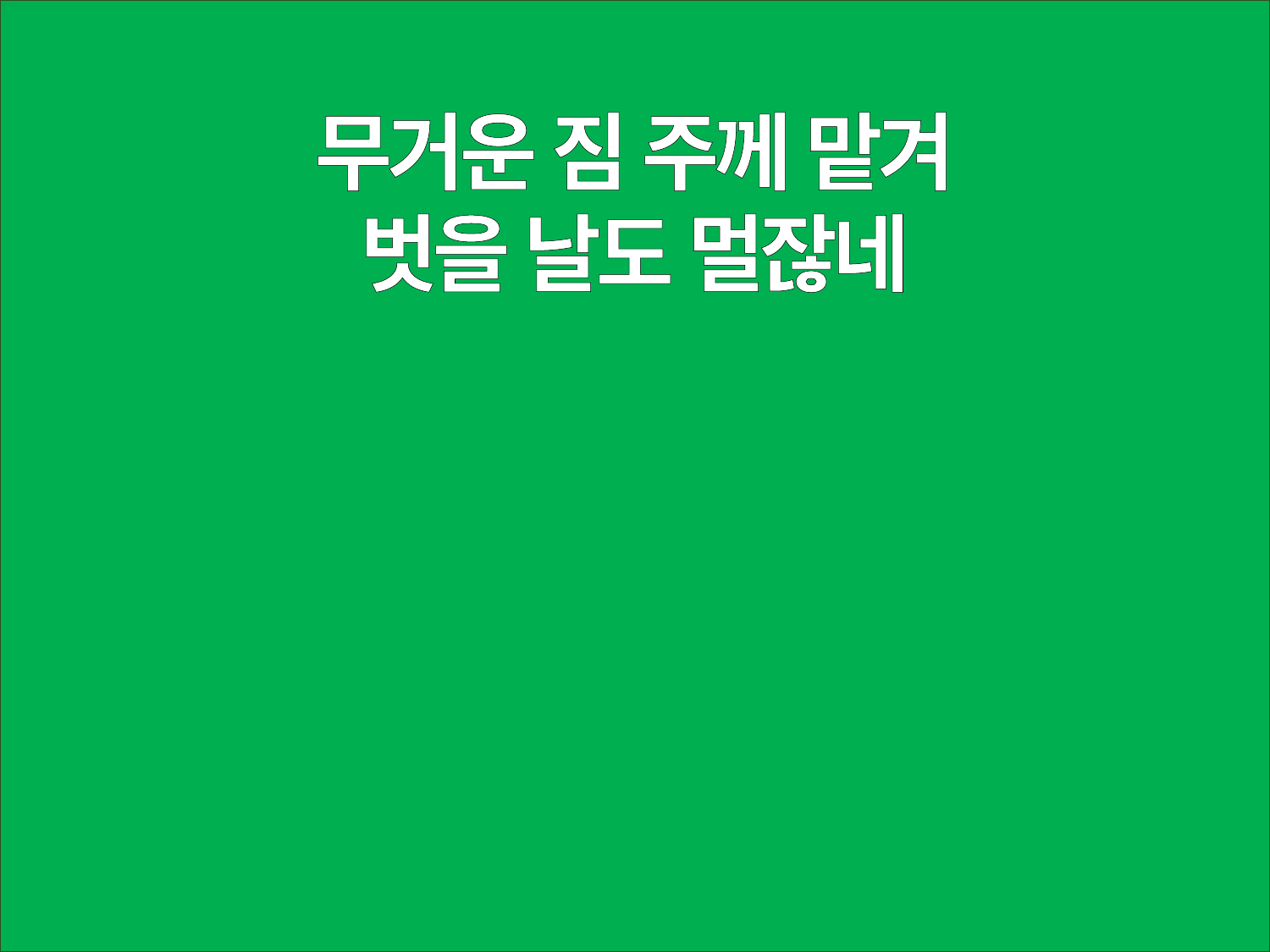

무거운 짐 주께 맡겨
벗을 날도 멀잖네